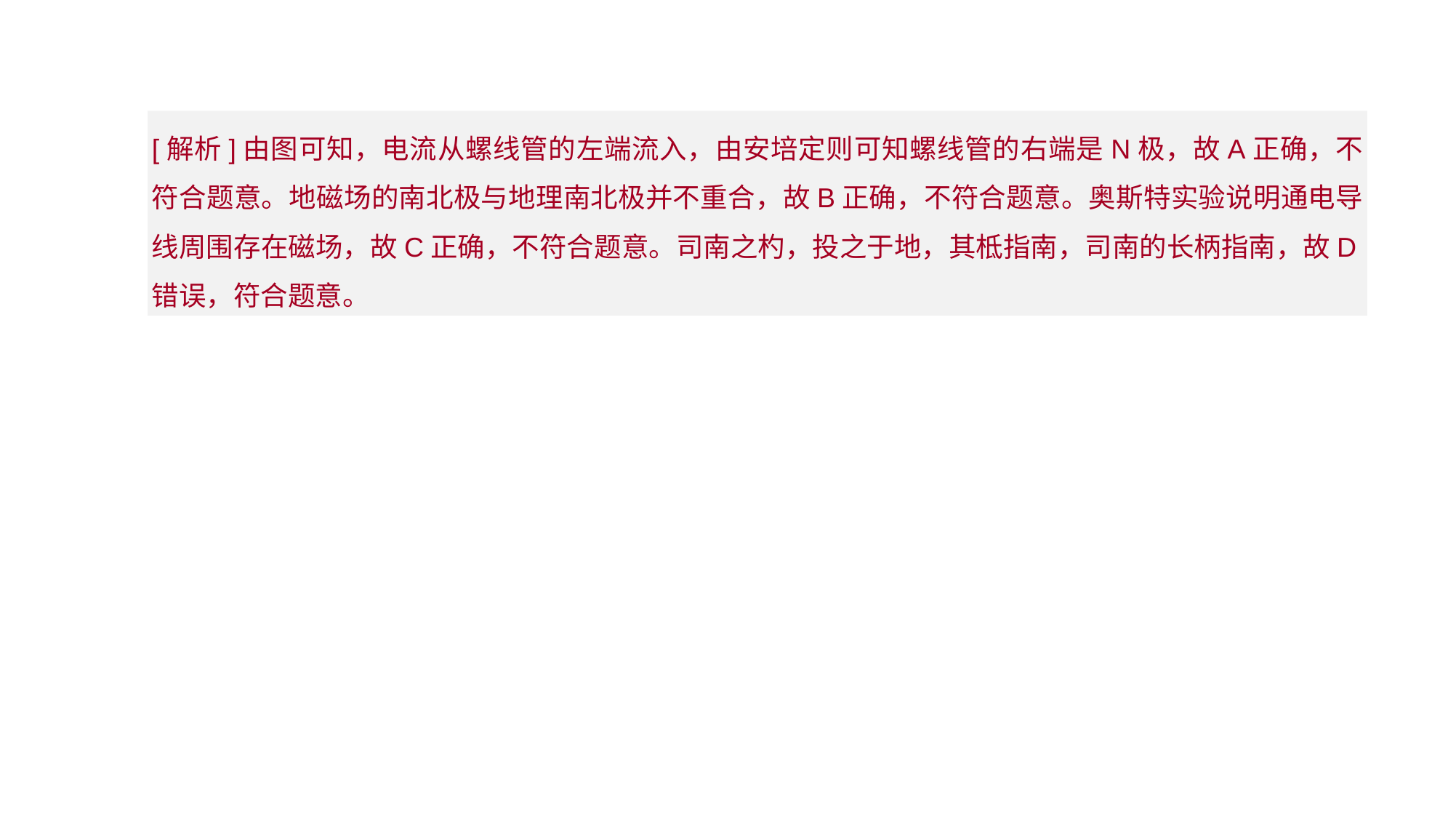

[解析]由图可知，电流从螺线管的左端流入，由安培定则可知螺线管的右端是N极，故A正确，不符合题意。地磁场的南北极与地理南北极并不重合，故B正确，不符合题意。奥斯特实验说明通电导线周围存在磁场，故C正确，不符合题意。司南之杓，投之于地，其柢指南，司南的长柄指南，故D错误，符合题意。
重难突破 能力提升